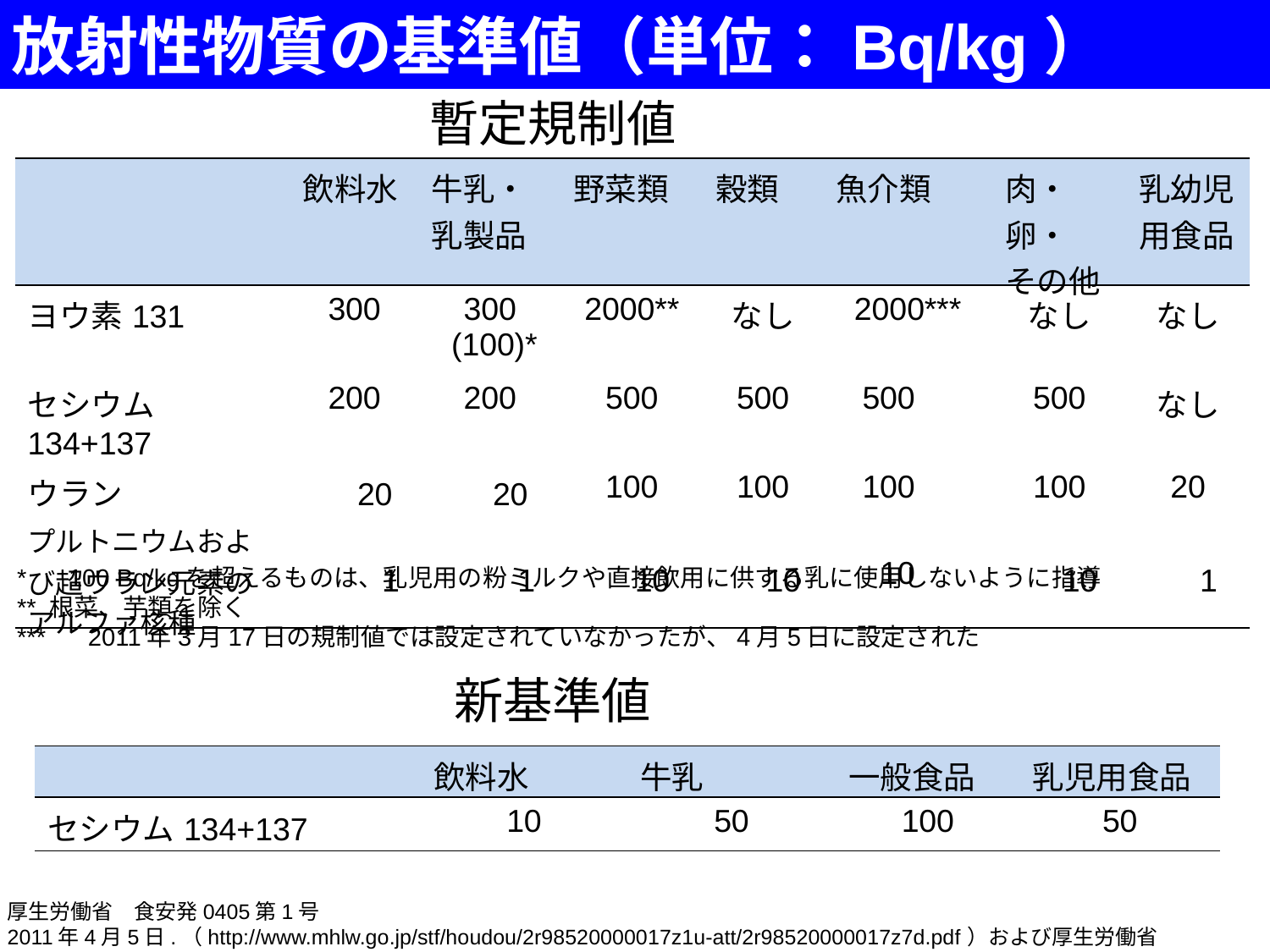

放射性物質の基準値（単位：Bq/kg）
暫定規制値
|  | 飲料水 | 牛乳・ 乳製品 | 野菜類 | 穀類 | 魚介類 | 肉・卵・ その他 | 乳幼児用食品 |
| --- | --- | --- | --- | --- | --- | --- | --- |
| ヨウ素131 | 300 | 300 (100)\* | 2000\*\* | なし | 2000\*\*\* | なし | なし |
| セシウム134+137 | 200 | 200 | 500 | 500 | 500 | 500 | なし |
| ウラン | 20 | 20 | 100 | 100 | 100 | 100 | 20 |
| プルトニウムおよび超ウラン元素のアルファ核種 | 1 | 1 | 10 | 10 | 10 | 10 | 1 |
*　 100 Bq/kgを超えるものは、乳児用の粉ミルクや直接飲用に供する乳に使用しないように指導
** 根菜、芋類を除く
***　 2011年3月17日の規制値では設定されていなかったが、4月5日に設定された
新基準値
|  | 飲料水 | 牛乳 | 一般食品 | 乳児用食品 |
| --- | --- | --- | --- | --- |
| セシウム134+137 | 10 | 50 | 100 | 50 |
厚生労働省　食安発0405第1号　2011年4月5日.（http://www.mhlw.go.jp/stf/houdou/2r98520000017z1u-att/2r98520000017z7d.pdf）および厚生労働省HPhttp://www.mhlw.go.jp/topics/bukyoku/iyaku/syoku-anzen/iken/dl/120117-1-03-01.pdfをもとに作成